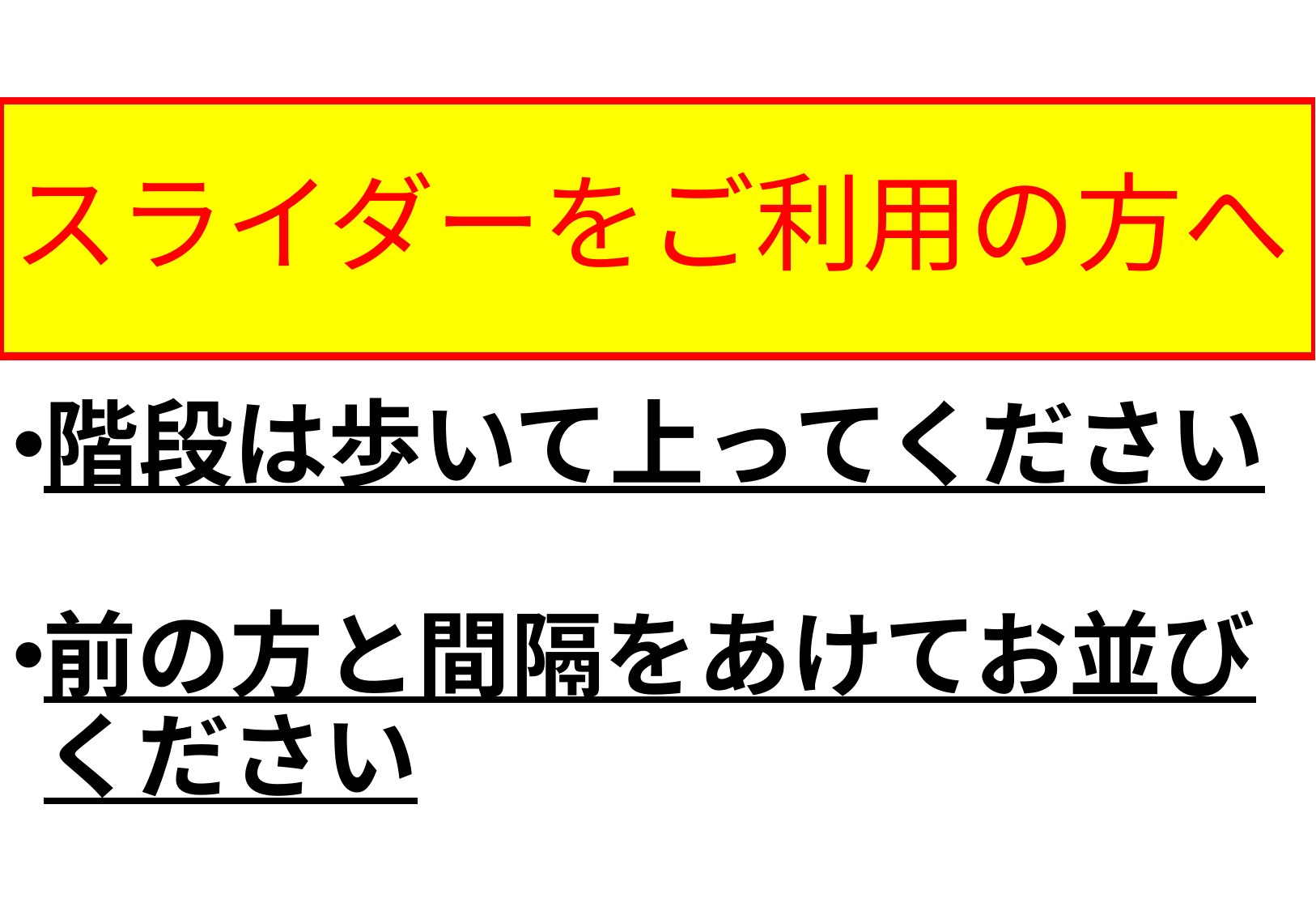

# スライダーをご利用の方へ

階段は歩いて上ってください

前の方と間隔をあけてお並びください